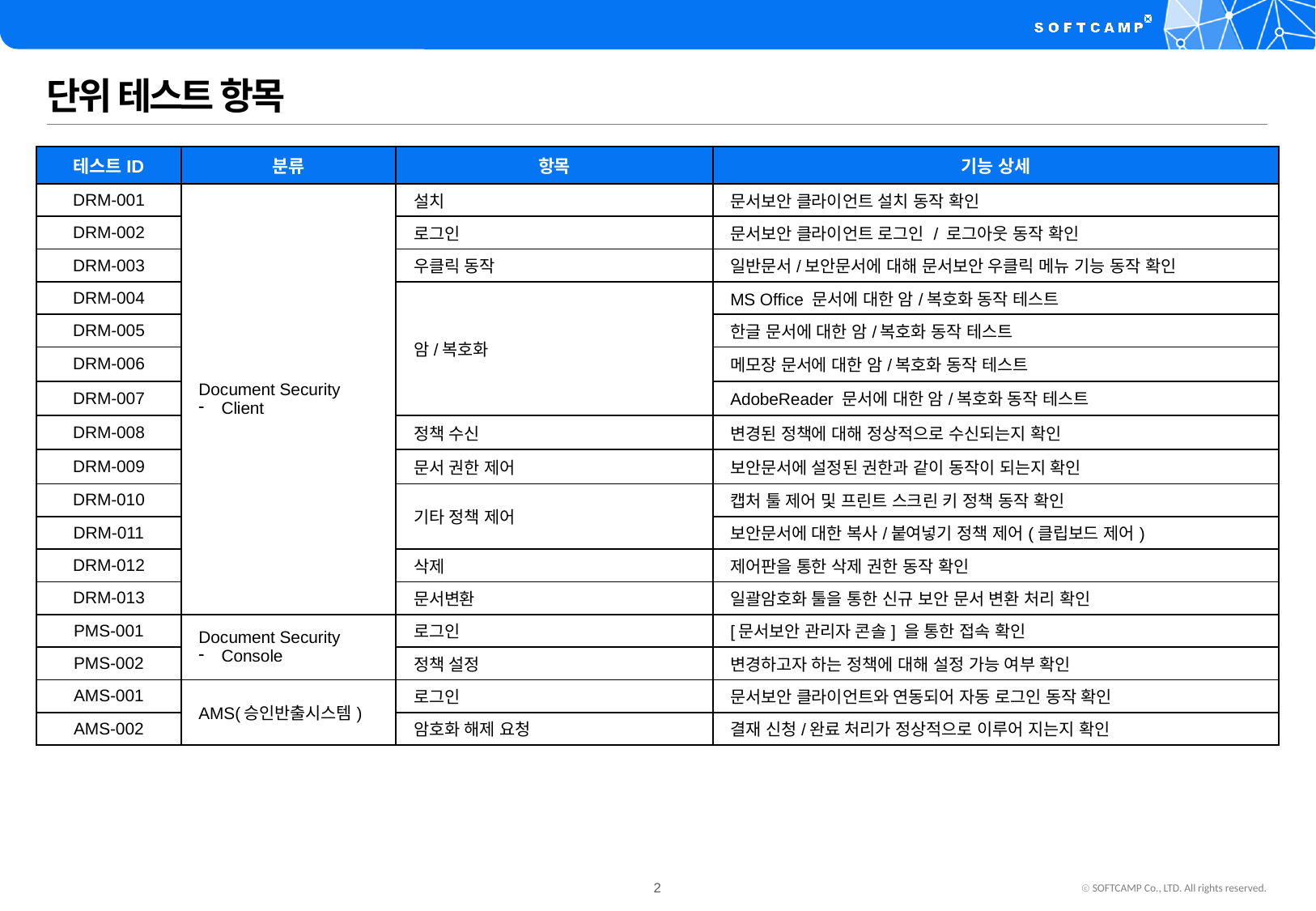

# 단위 테스트 항목
| 테스트ID | 분류 | 항목 | 기능 상세 |
| --- | --- | --- | --- |
| DRM-001 | Document Security Client | 설치 | 문서보안 클라이언트 설치 동작 확인 |
| DRM-002 | Agent | 로그인 | 문서보안 클라이언트 로그인 / 로그아웃 동작 확인 |
| DRM-003 | Agent | 우클릭 동작 | 일반문서/보안문서에 대해 문서보안 우클릭 메뉴 기능 동작 확인 |
| DRM-004 | Agent | 암/복호화 | MS Office 문서에 대한 암/복호화 동작 테스트 |
| DRM-005 | Agent |  | 한글 문서에 대한 암/복호화 동작 테스트 |
| DRM-006 | Agent |  | 메모장 문서에 대한 암/복호화 동작 테스트 |
| DRM-007 | Agent |  | AdobeReader 문서에 대한 암/복호화 동작 테스트 |
| DRM-008 | Agent | 정책 수신 | 변경된 정책에 대해 정상적으로 수신되는지 확인 |
| DRM-009 | Agent | 문서 권한 제어 | 보안문서에 설정된 권한과 같이 동작이 되는지 확인 |
| DRM-010 | Agent | 기타 정책 제어 | 캡처 툴 제어 및 프린트 스크린 키 정책 동작 확인 |
| DRM-011 |  |  | 보안문서에 대한 복사/붙여넣기 정책 제어(클립보드 제어) |
| DRM-012 | 관리자 페이지 | 삭제 | 제어판을 통한 삭제 권한 동작 확인 |
| DRM-013 |  | 문서변환 | 일괄암호화 툴을 통한 신규 보안 문서 변환 처리 확인 |
| PMS-001 | Document Security Console | 로그인 | [문서보안 관리자 콘솔] 을 통한 접속 확인 |
| PMS-002 | 관리자 페이지 | 정책 설정 | 변경하고자 하는 정책에 대해 설정 가능 여부 확인 |
| AMS-001 | AMS(승인반출시스템) | 로그인 | 문서보안 클라이언트와 연동되어 자동 로그인 동작 확인 |
| AMS-002 |  | 암호화 해제 요청 | 결재 신청/완료 처리가 정상적으로 이루어 지는지 확인 |